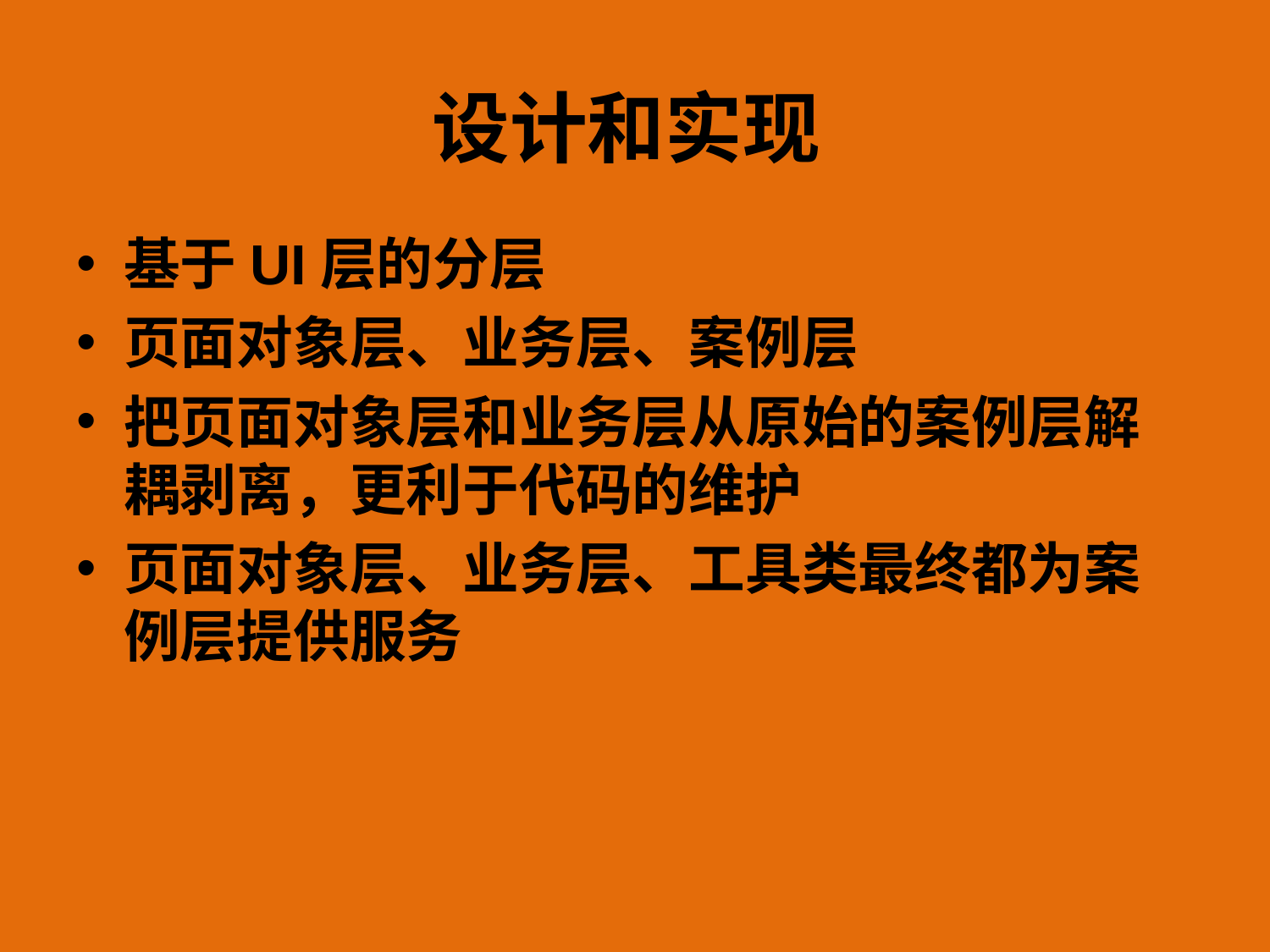

# 设计和实现
基于UI层的分层
页面对象层、业务层、案例层
把页面对象层和业务层从原始的案例层解耦剥离，更利于代码的维护
页面对象层、业务层、工具类最终都为案例层提供服务